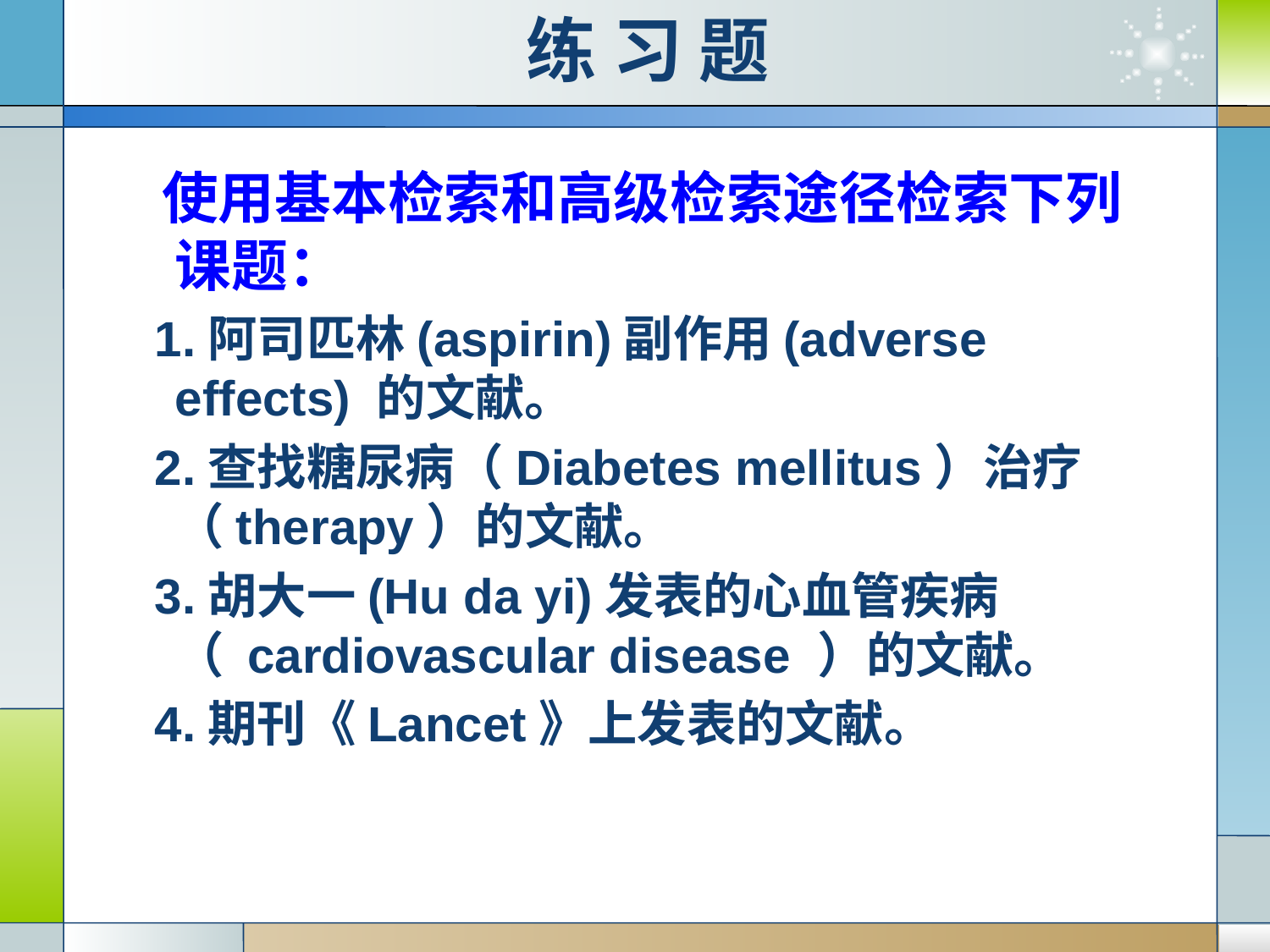

练 习 题
  使用基本检索和高级检索途径检索下列课题：
  1.阿司匹林(aspirin)副作用(adverse effects) 的文献。
  2.查找糖尿病（Diabetes mellitus）治疗（therapy）的文献。
  3.胡大一(Hu da yi)发表的心血管疾病（ cardiovascular disease ）的文献。
  4.期刊《Lancet》上发表的文献。